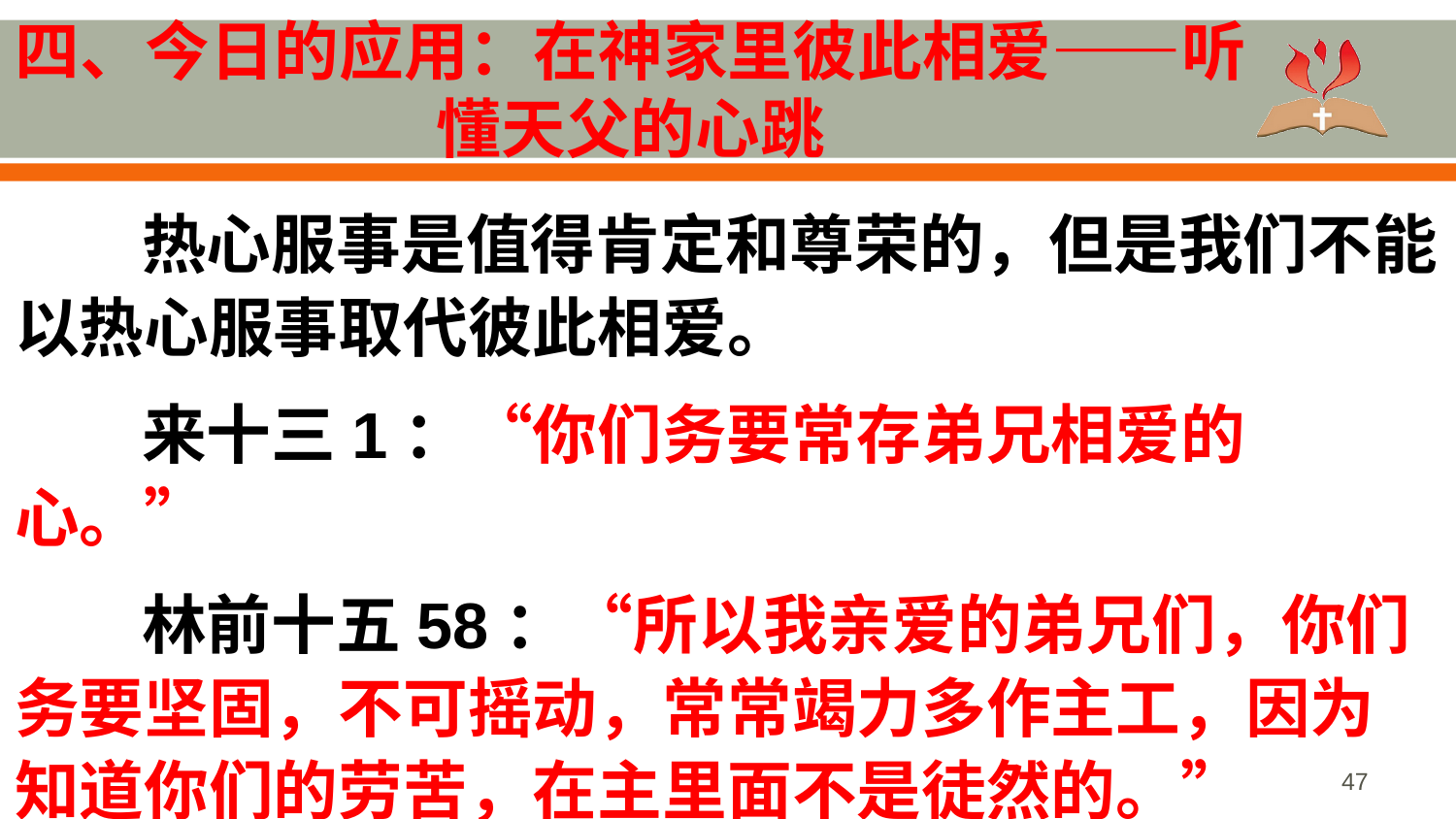

# 四、今日的应用：在神家里彼此相爱——听懂天父的心跳
热心服事是值得肯定和尊荣的，但是我们不能以热心服事取代彼此相爱。
来十三1：“你们务要常存弟兄相爱的心。”
林前十五58：“所以我亲爱的弟兄们，你们务要坚固，不可摇动，常常竭力多作主工，因为知道你们的劳苦，在主里面不是徒然的。”

47